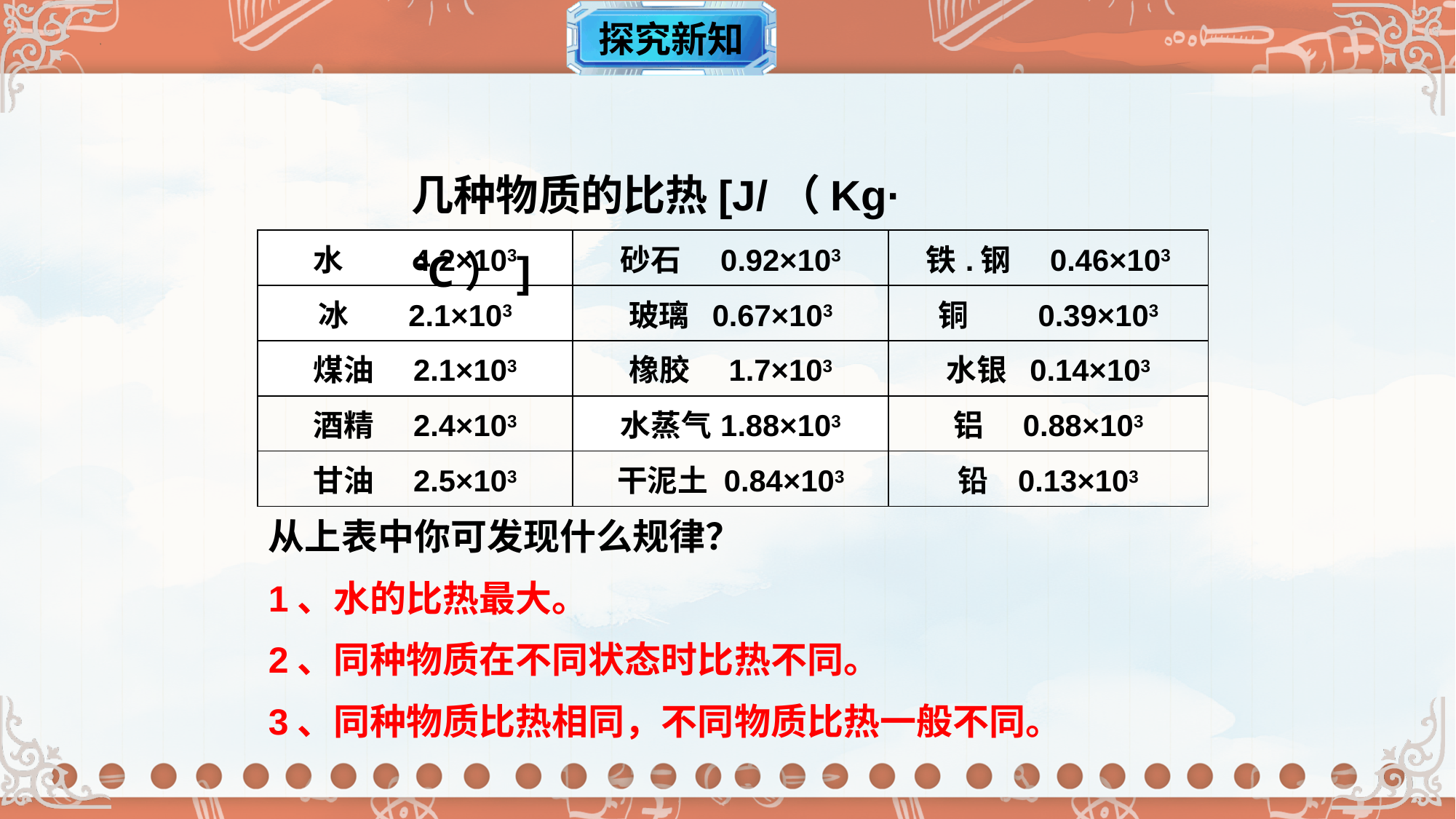

几种物质的比热[J/（Kg·℃）]
| 水　　4.2×103 | 砂石　0.92×103 | 铁.钢　0.46×103 |
| --- | --- | --- |
| 冰　 2.1×103 | 玻璃 0.67×103 | 铜　　0.39×103 |
| 煤油　2.1×103 | 橡胶　1.7×103 | 水银 0.14×103 |
| 酒精　2.4×103 | 水蒸气1.88×103 | 铝　0.88×103 |
| 甘油　2.5×103 | 干泥土 0.84×103 | 铅 0.13×103 |
从上表中你可发现什么规律？
1、水的比热最大。
2、同种物质在不同状态时比热不同。
3、同种物质比热相同，不同物质比热一般不同。